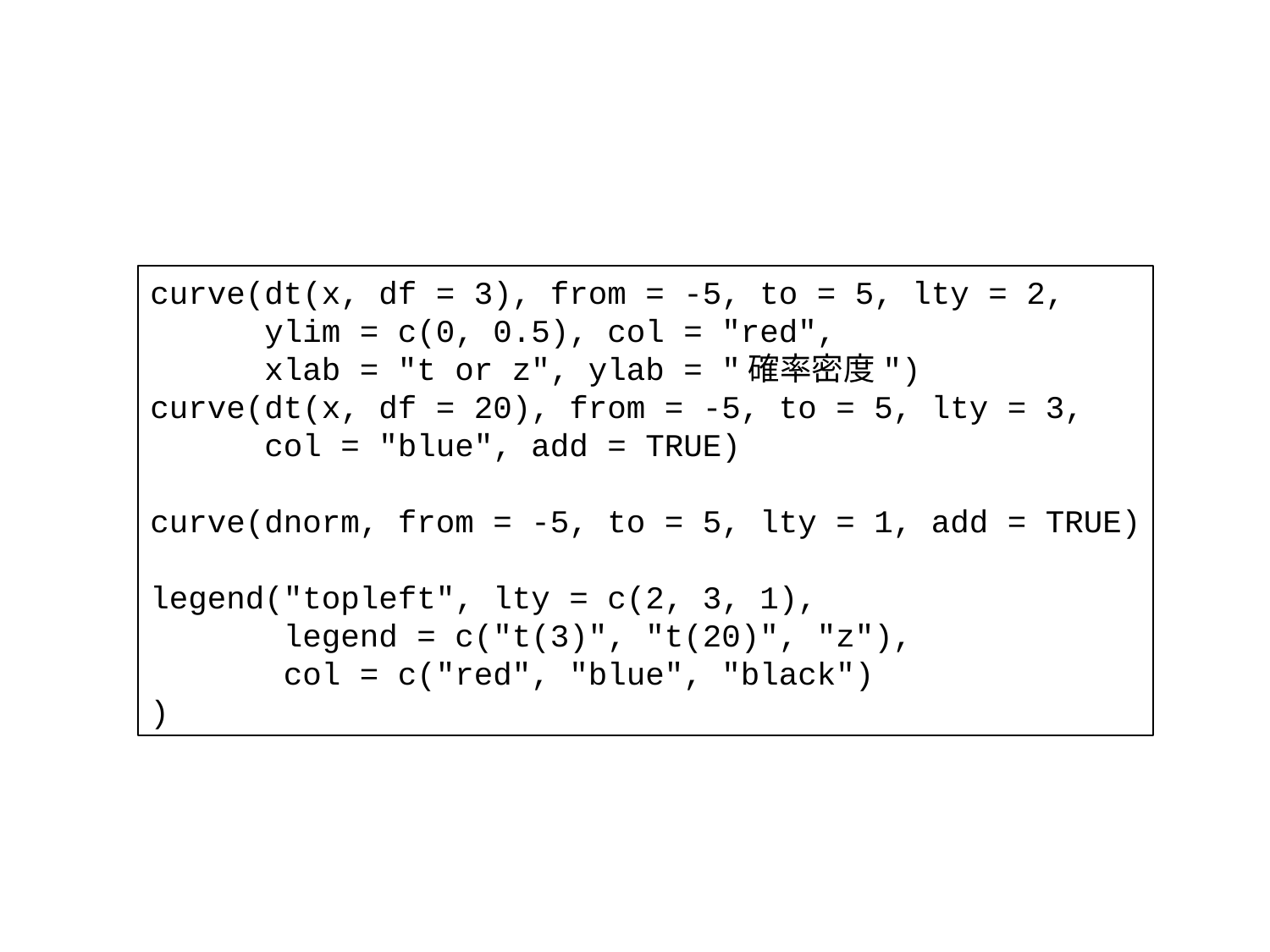

#
curve(dt(x, df = 3), from = -5, to = 5, lty = 2,
      ylim = c(0, 0.5), col = "red",
      xlab = "t or z", ylab = "確率密度")
curve(dt(x, df = 20), from = -5, to = 5, lty = 3,
      col = "blue", add = TRUE)

curve(dnorm, from = -5, to = 5, lty = 1, add = TRUE)

legend("topleft", lty = c(2, 3, 1),
       legend = c("t(3)", "t(20)", "z"),
       col = c("red", "blue", "black")
)